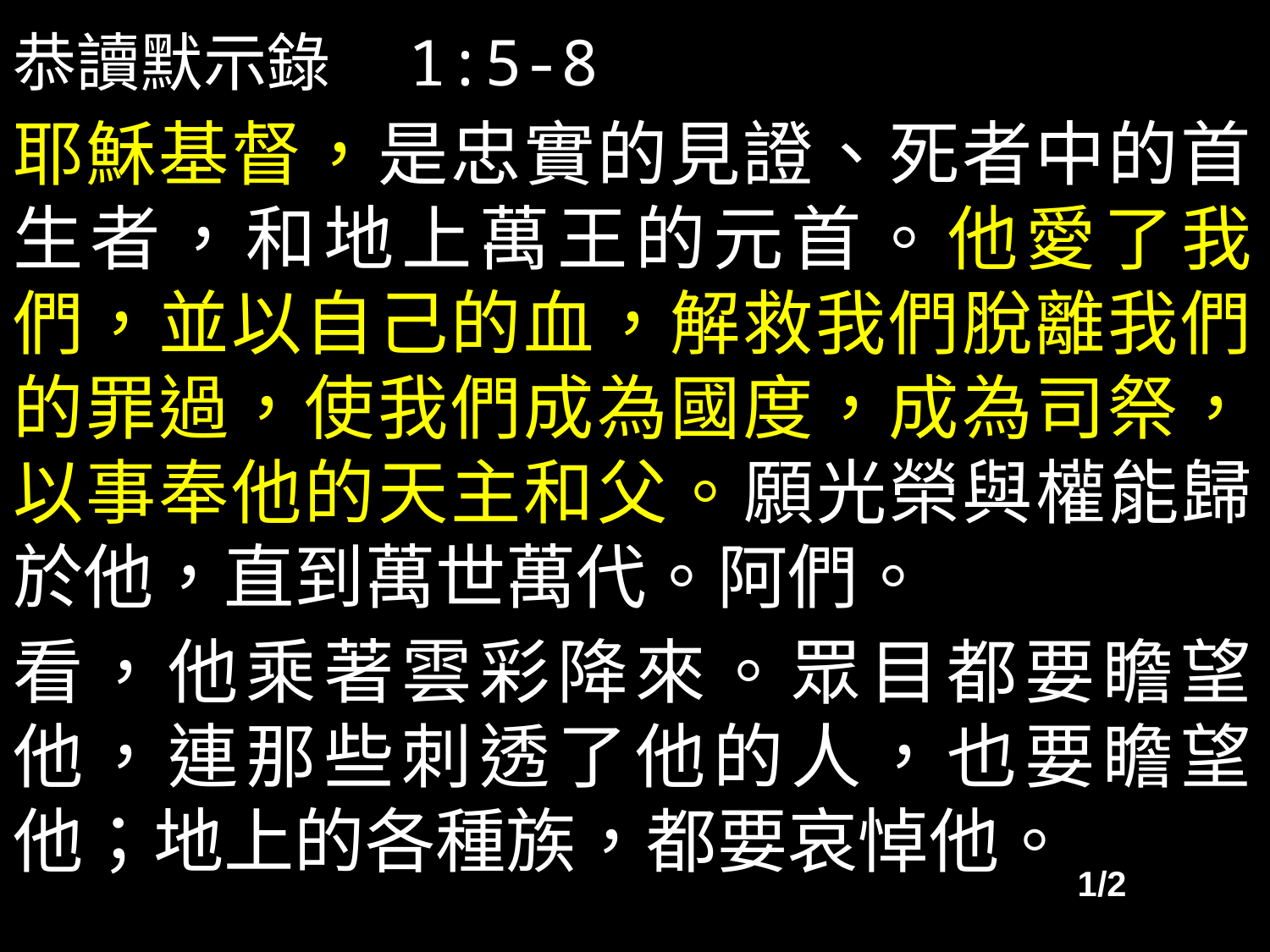

恭讀默示錄　1:5-8
耶穌基督，是忠實的見證、死者中的首生者，和地上萬王的元首。他愛了我們，並以自己的血，解救我們脫離我們的罪過，使我們成為國度，成為司祭，以事奉他的天主和父。願光榮與權能歸於他，直到萬世萬代。阿們。
看，他乘著雲彩降來。眾目都要瞻望他，連那些刺透了他的人，也要瞻望他；地上的各種族，都要哀悼他。
1/2